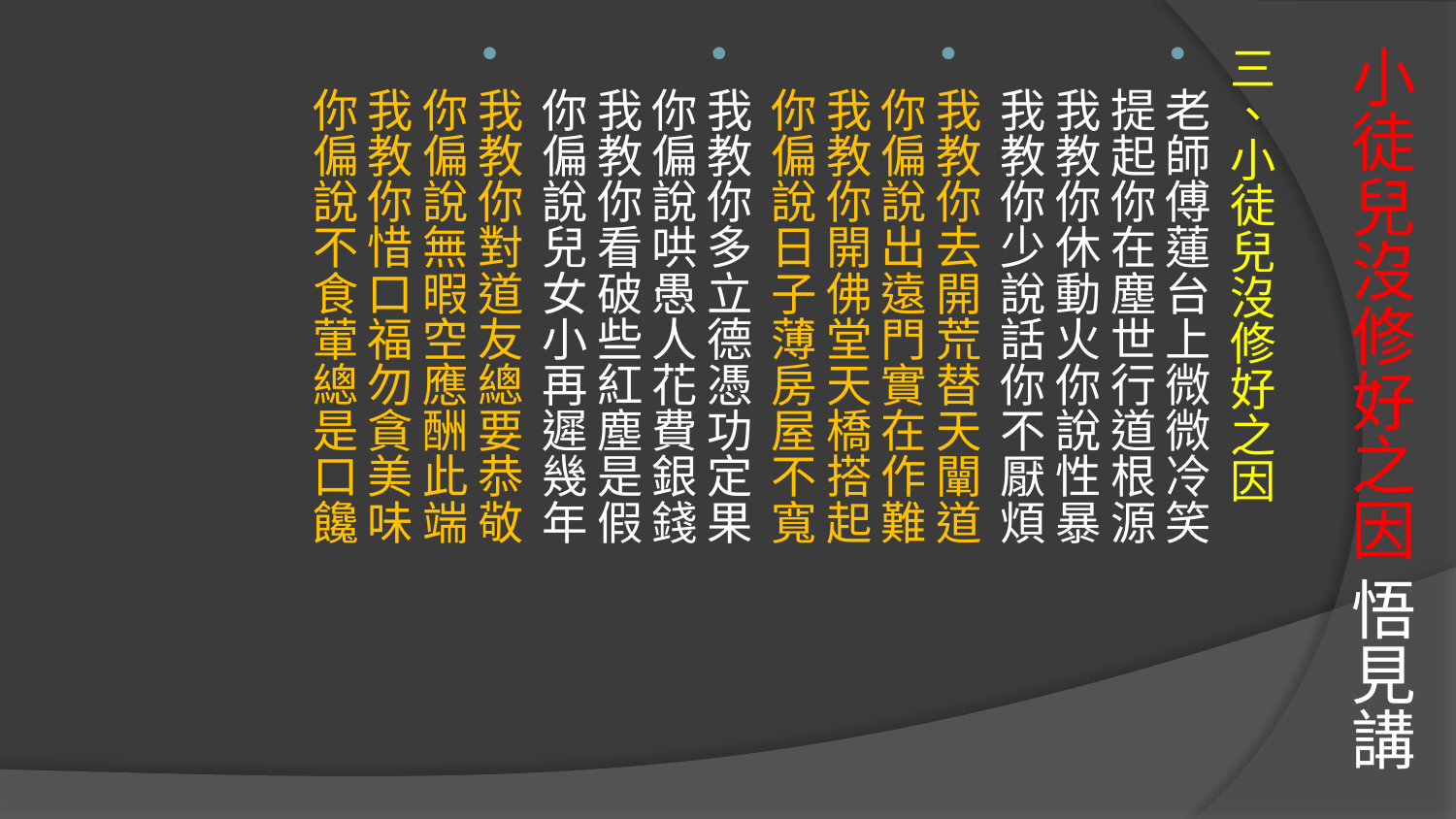

# 小徒兒沒修好之因 悟見講
三、小徒兒沒修好之因
老師傅蓮台上微微冷笑
提起你在塵世行道根源
我教你休動火你說性暴
我教你少說話你不厭煩
我教你去開荒替天闡道
你偏說出遠門實在作難
我教你開佛堂天橋搭起
你偏說日子薄房屋不寬
我教你多立德憑功定果
你偏說哄愚人花費銀錢
我教你看破些紅塵是假
你偏說兒女小再遲幾年
我教你對道友總要恭敬
你偏說無暇空應酬此端
我教你惜口福勿貪美味
你偏說不食葷總是口饞